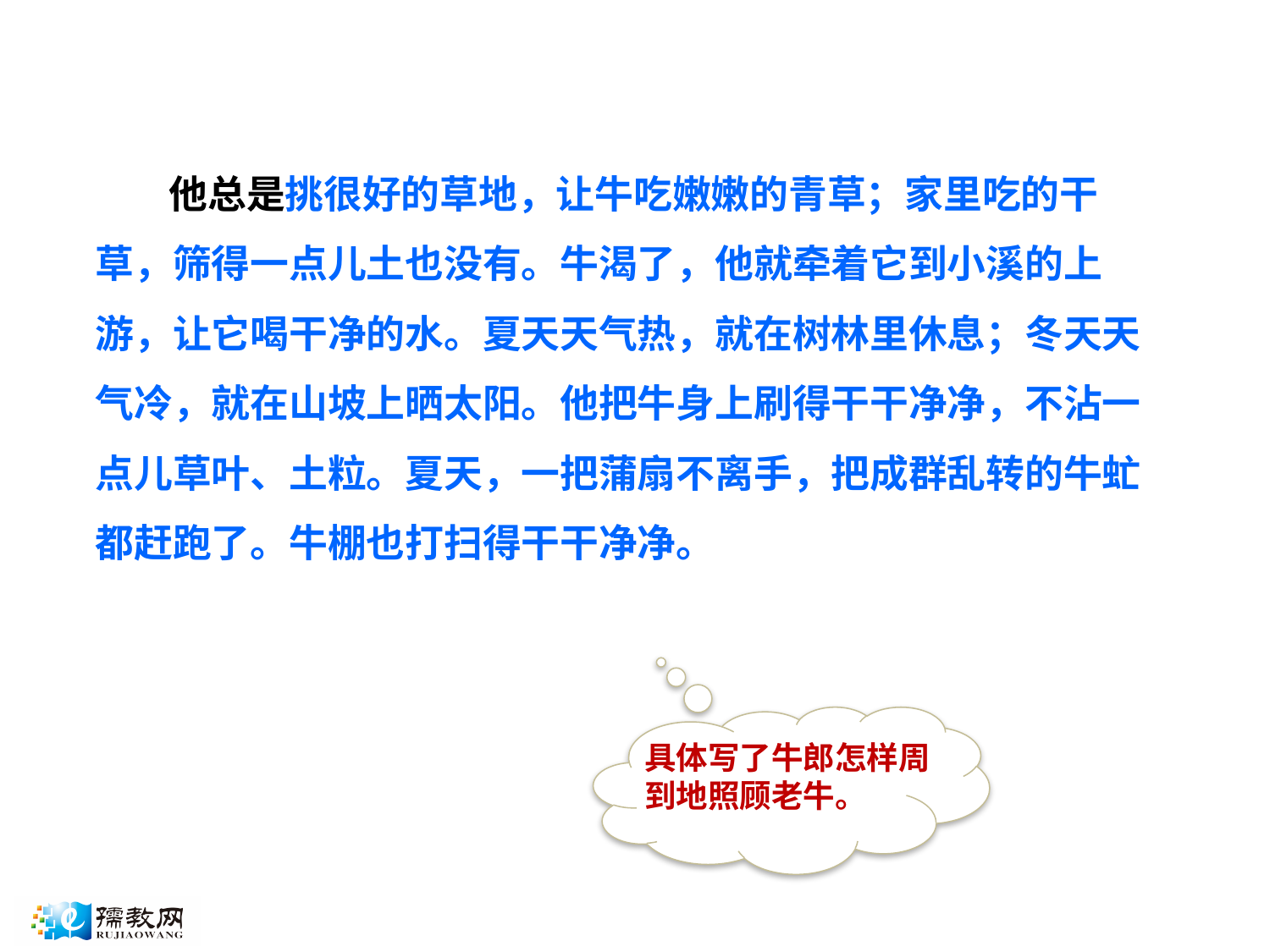

他总是挑很好的草地，让牛吃嫩嫩的青草；家里吃的干草，筛得一点儿土也没有。牛渴了，他就牵着它到小溪的上游，让它喝干净的水。夏天天气热，就在树林里休息；冬天天气冷，就在山坡上晒太阳。他把牛身上刷得干干净净，不沾一点儿草叶、土粒。夏天，一把蒲扇不离手，把成群乱转的牛虻都赶跑了。牛棚也打扫得干干净净。

具体写了牛郎怎样周到地照顾老牛。